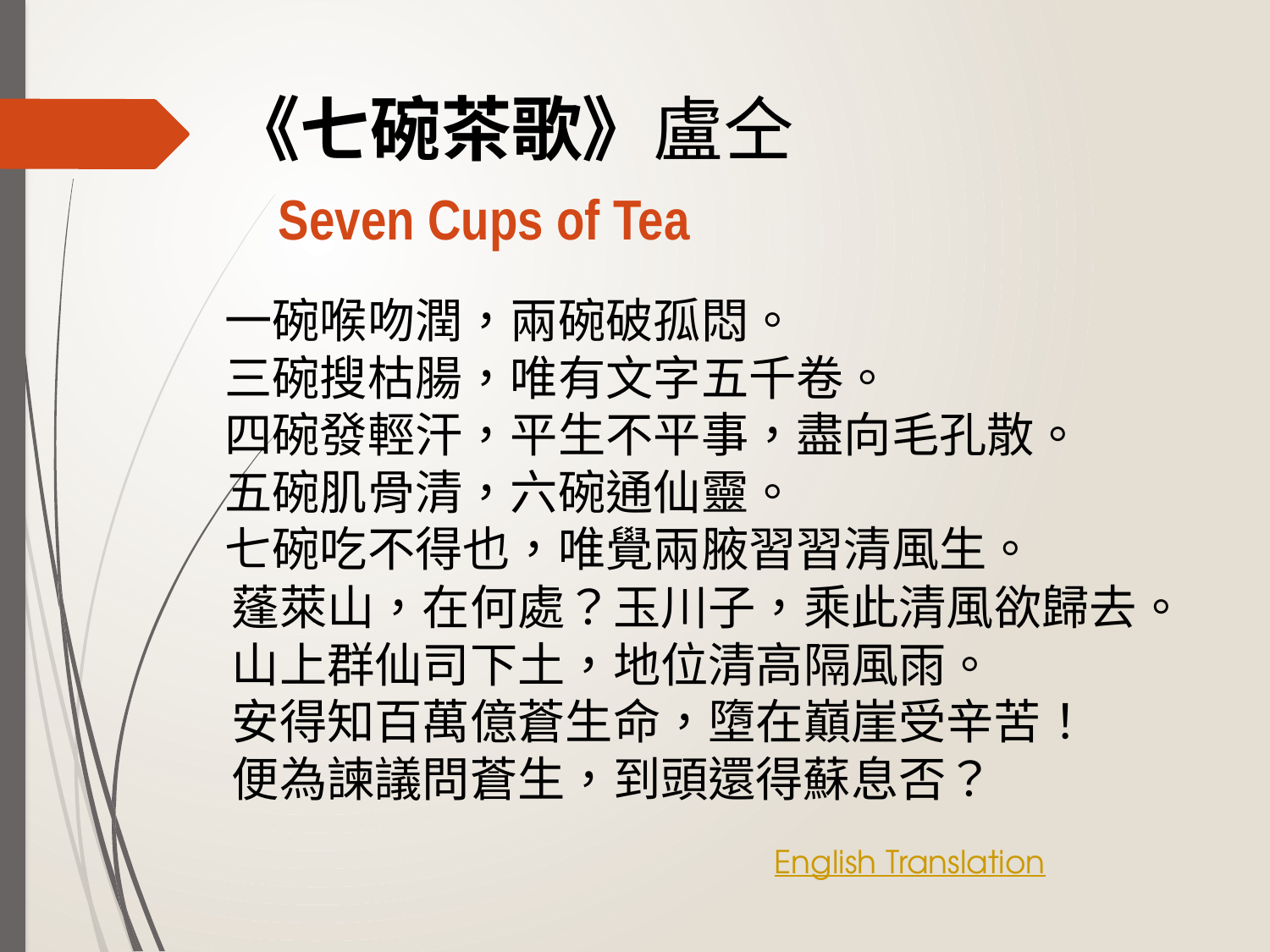

《七碗茶歌》盧仝
  Seven Cups of Tea
一碗喉吻潤，兩碗破孤悶。
三碗搜枯腸，唯有文字五千卷。
四碗發輕汗，平生不平事，盡向毛孔散。
五碗肌骨清，六碗通仙靈。
七碗吃不得也，唯覺兩腋習習清風生。
蓬萊山，在何處？玉川子，乘此清風欲歸去。
山上群仙司下土，地位清高隔風雨。
安得知百萬億蒼生命，墮在巔崖受辛苦！
便為諫議問蒼生，到頭還得蘇息否？
English Translation